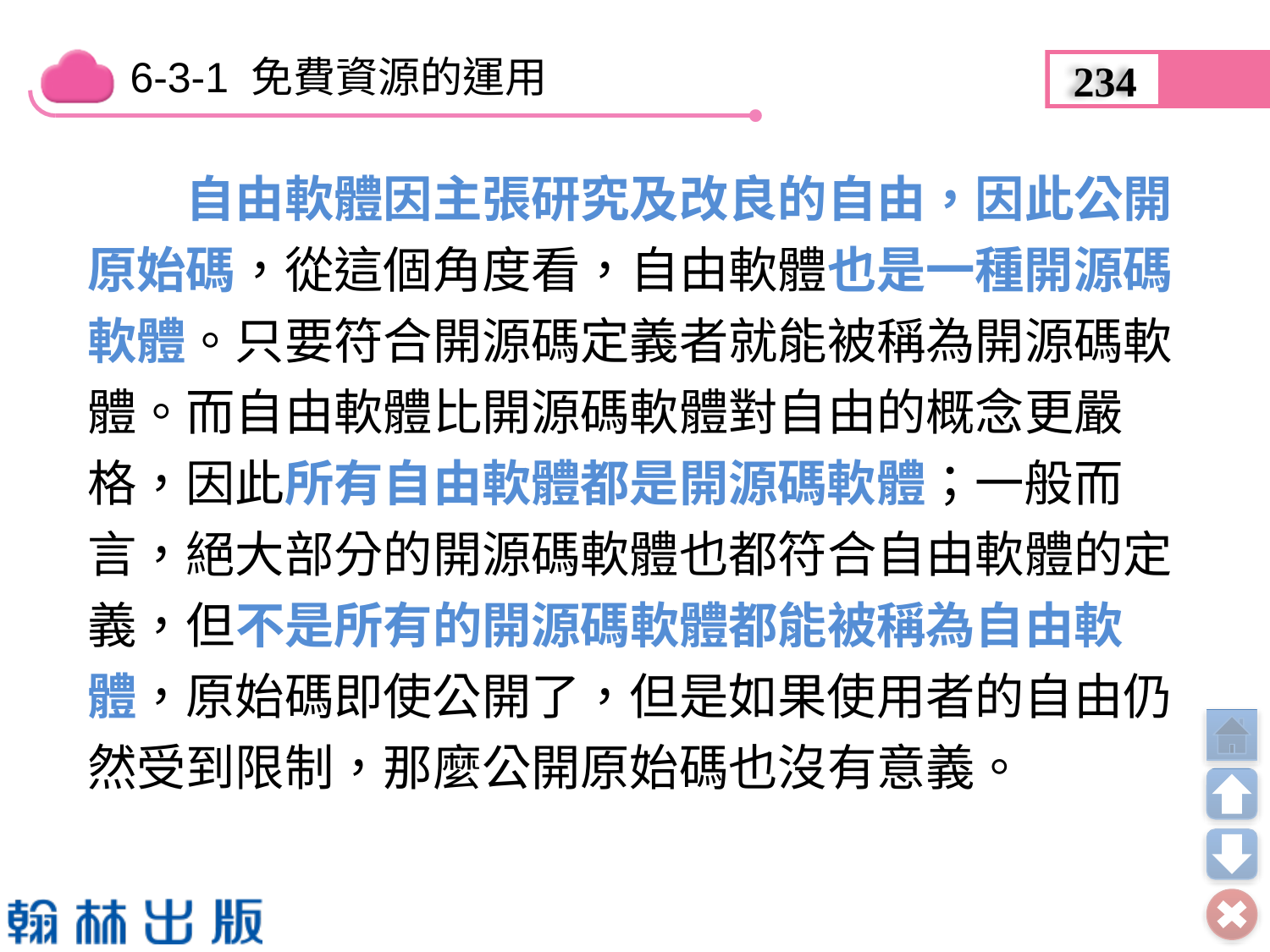

234
　　自由軟體因主張研究及改良的自由，因此公開原始碼，從這個角度看，自由軟體也是一種開源碼軟體。只要符合開源碼定義者就能被稱為開源碼軟體。而自由軟體比開源碼軟體對自由的概念更嚴格，因此所有自由軟體都是開源碼軟體；一般而言，絕大部分的開源碼軟體也都符合自由軟體的定義，但不是所有的開源碼軟體都能被稱為自由軟體，原始碼即使公開了，但是如果使用者的自由仍然受到限制，那麼公開原始碼也沒有意義。